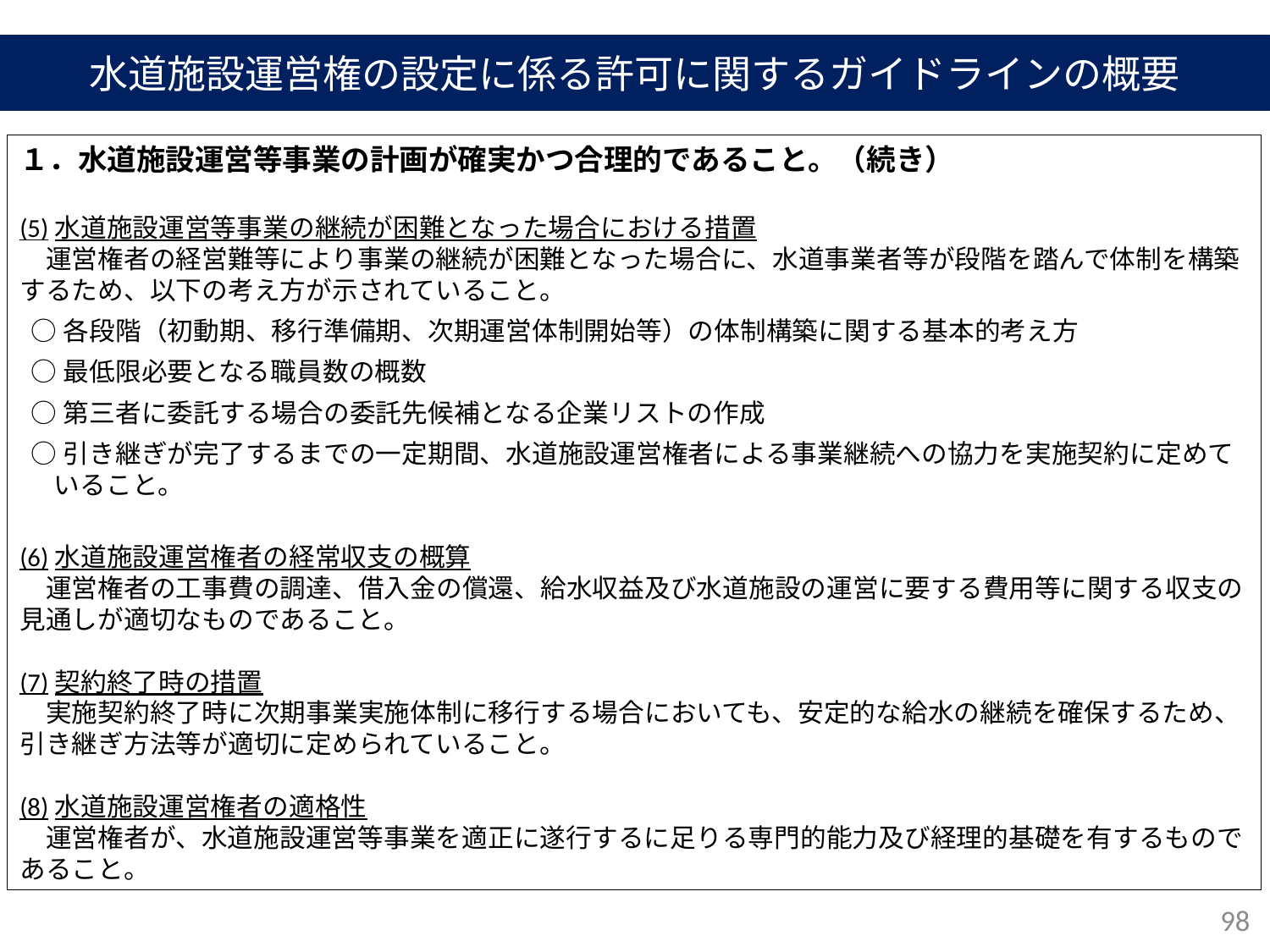

水道施設運営権の設定に係る許可に関するガイドラインの概要
１．水道施設運営等事業の計画が確実かつ合理的であること。（続き）

(5)水道施設運営等事業の継続が困難となった場合における措置
　運営権者の経営難等により事業の継続が困難となった場合に、水道事業者等が段階を踏んで体制を構築するため、以下の考え方が示されていること。
○各段階（初動期、移行準備期、次期運営体制開始等）の体制構築に関する基本的考え方
○最低限必要となる職員数の概数
○第三者に委託する場合の委託先候補となる企業リストの作成
○引き継ぎが完了するまでの一定期間、水道施設運営権者による事業継続への協力を実施契約に定めていること。

(6)水道施設運営権者の経常収支の概算
　運営権者の工事費の調達、借入金の償還、給水収益及び水道施設の運営に要する費用等に関する収支の見通しが適切なものであること。

(7)契約終了時の措置
　実施契約終了時に次期事業実施体制に移行する場合においても、安定的な給水の継続を確保するため、引き継ぎ方法等が適切に定められていること。

(8)水道施設運営権者の適格性
　運営権者が、水道施設運営等事業を適正に遂行するに足りる専門的能力及び経理的基礎を有するものであること。
98